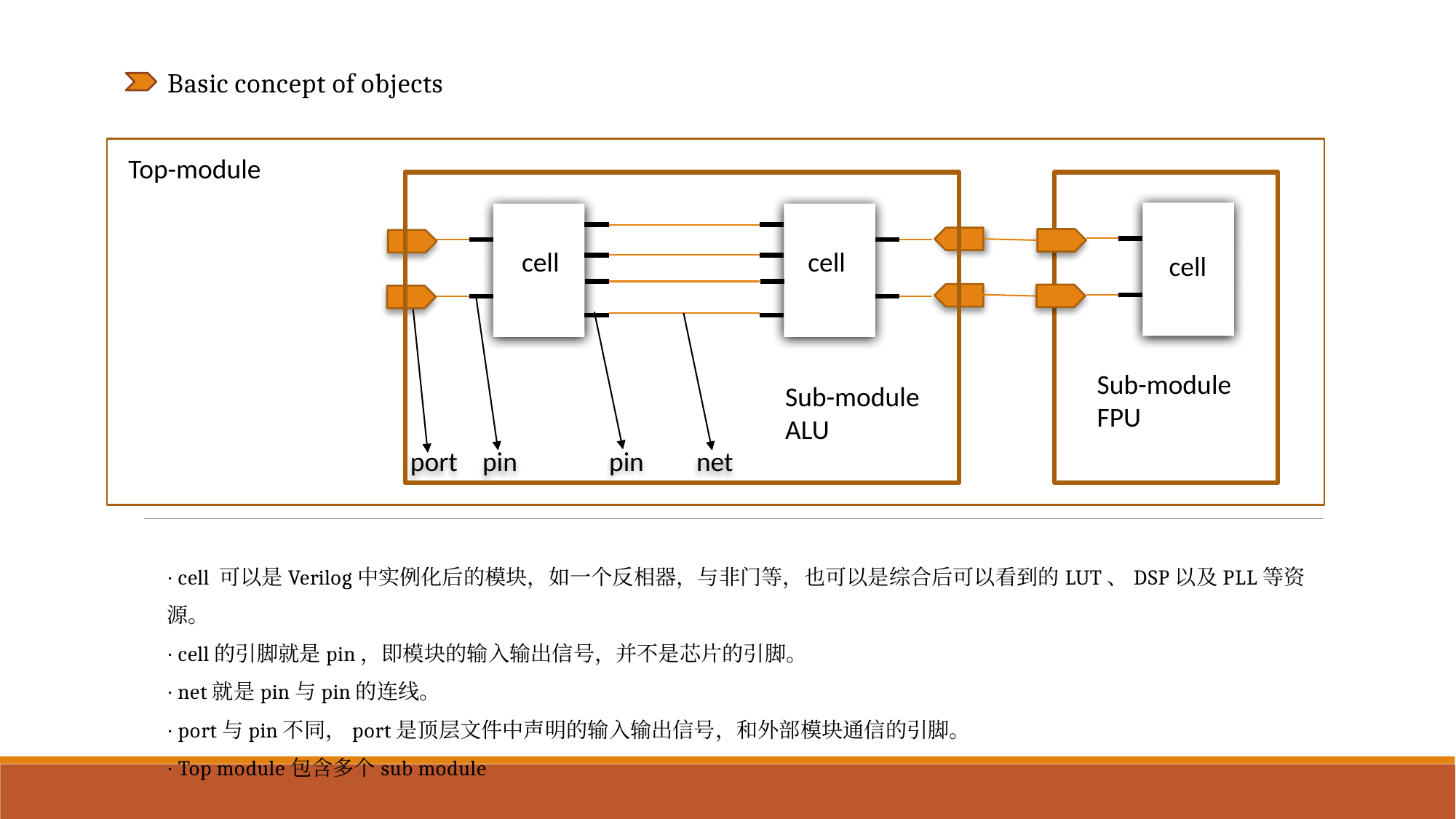

Basic concept of objects

Top-module

cell
cell
cell

Sub-module
FPU
Sub-module
ALU
port
pin
pin
net
· cell 可以是Verilog中实例化后的模块，如一个反相器，与非门等，也可以是综合后可以看到的LUT、DSP以及PLL等资源。
· cell的引脚就是pin，即模块的输入输出信号，并不是芯片的引脚。
· net就是pin与pin的连线。
· port与pin不同，port是顶层文件中声明的输入输出信号，和外部模块通信的引脚。
· Top module包含多个sub module